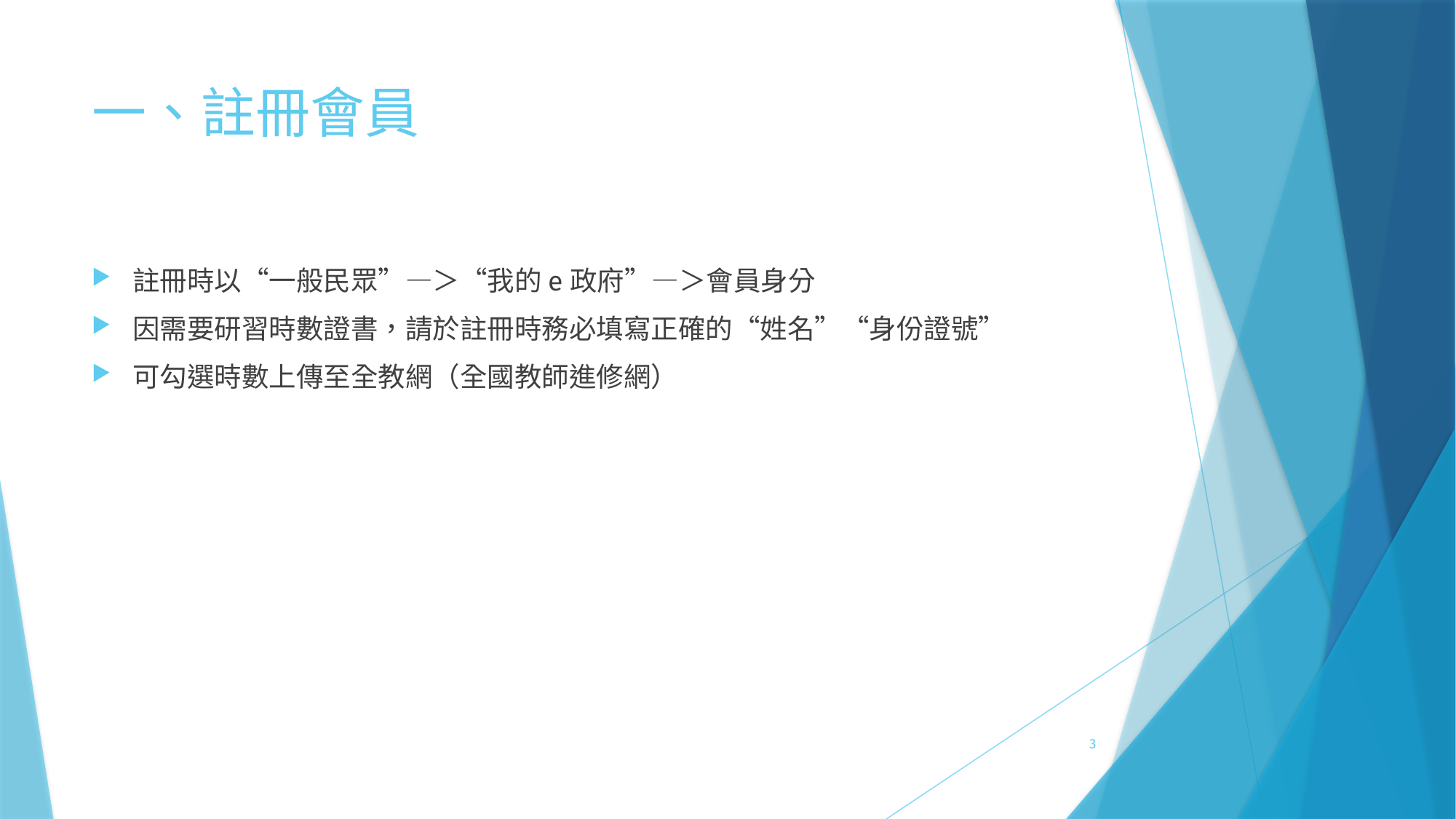

# 一、註冊會員
註冊時以“一般民眾”—＞“我的e政府”—＞會員身分
因需要研習時數證書，請於註冊時務必填寫正確的“姓名”“身份證號”
可勾選時數上傳至全教網（全國教師進修網）
3